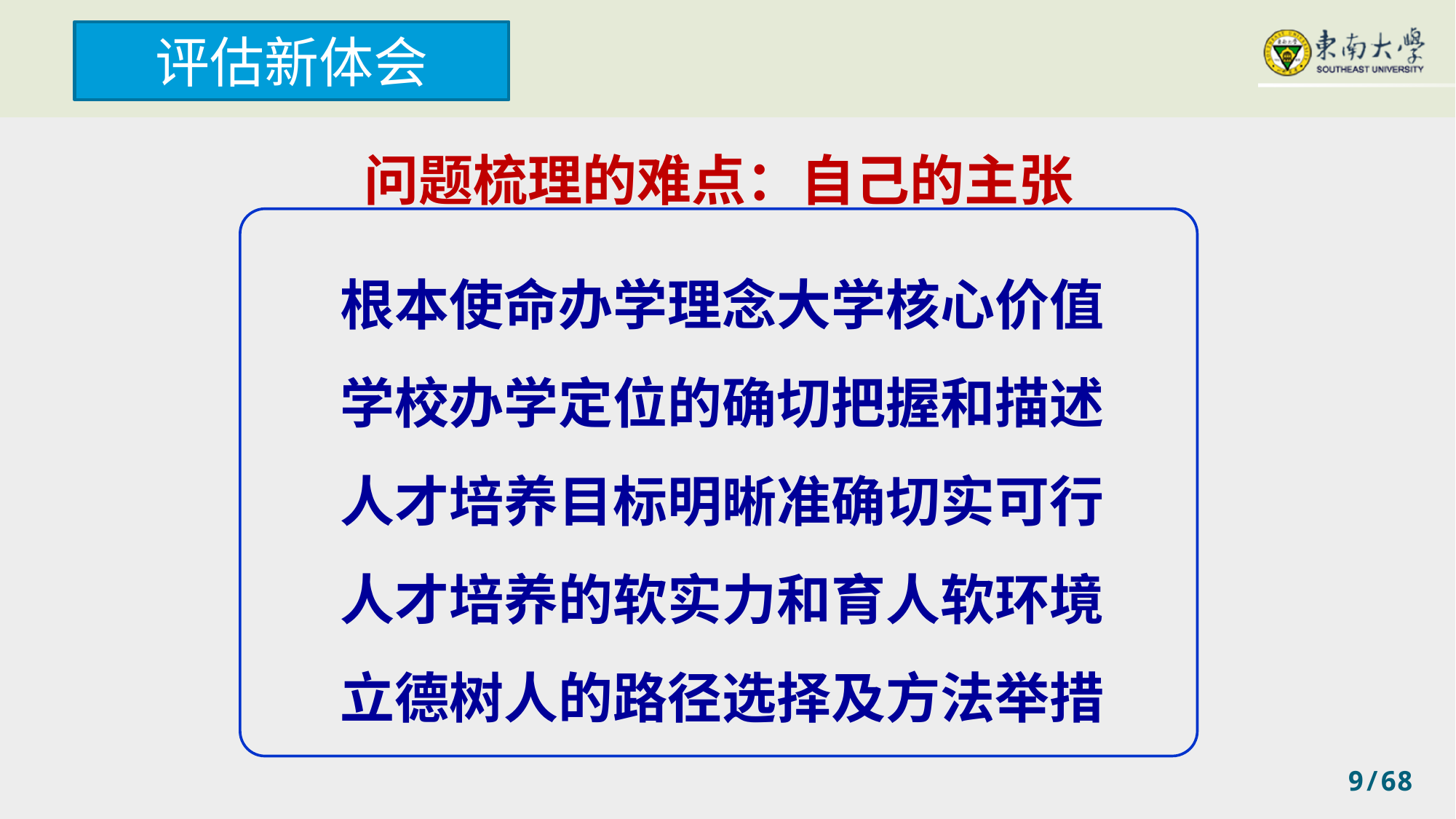

评估新体会
问题梳理的难点：自己的主张

根本使命办学理念大学核心价值
学校办学定位的确切把握和描述
人才培养目标明晰准确切实可行
人才培养的软实力和育人软环境
立德树人的路径选择及方法举措